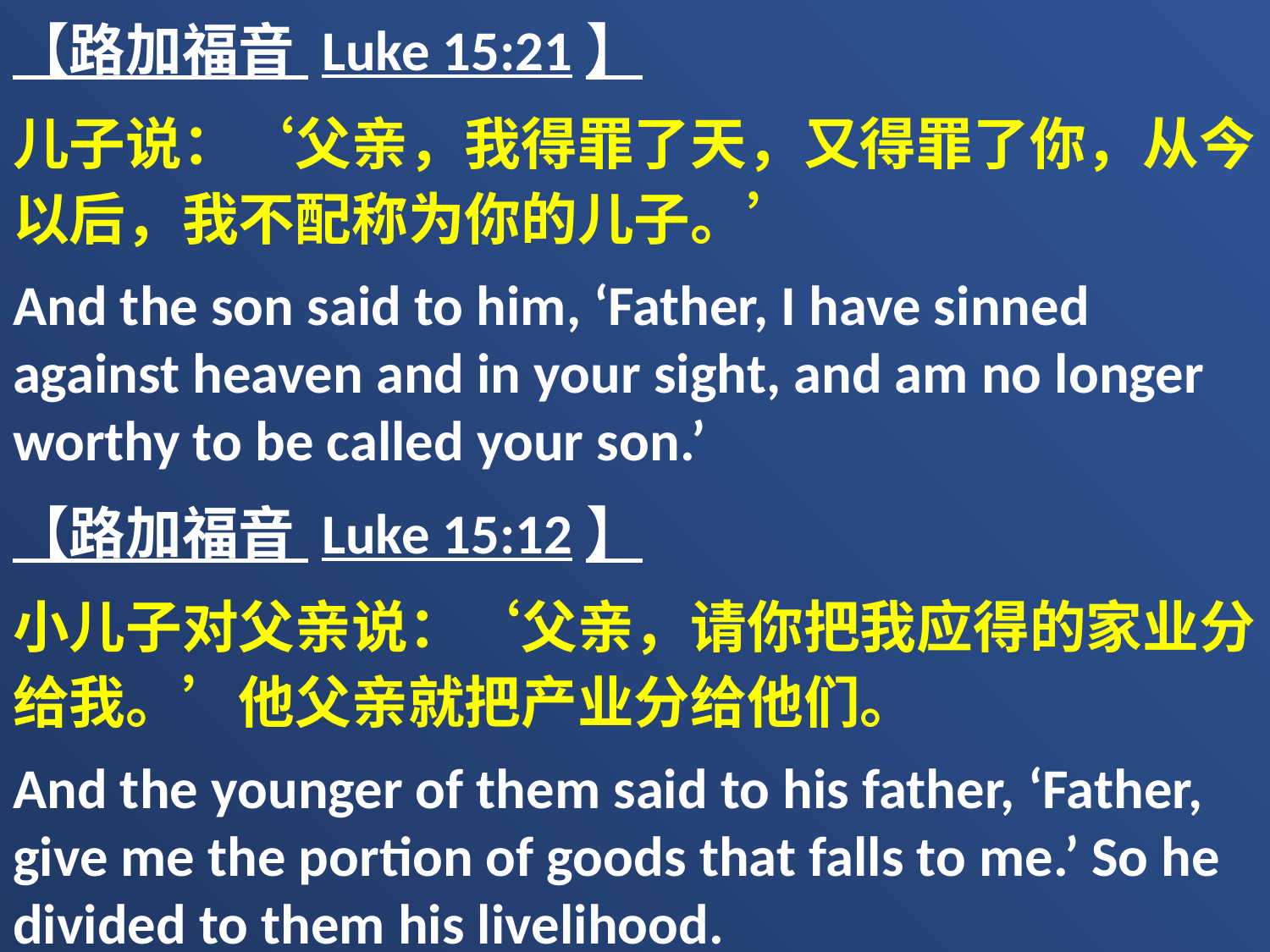

【路加福音 Luke 15:21】
儿子说：‘父亲，我得罪了天，又得罪了你，从今以后，我不配称为你的儿子。’
And the son said to him, ‘Father, I have sinned against heaven and in your sight, and am no longer worthy to be called your son.’
【路加福音 Luke 15:12】
小儿子对父亲说：‘父亲，请你把我应得的家业分给我。’他父亲就把产业分给他们。
And the younger of them said to his father, ‘Father, give me the portion of goods that falls to me.’ So he divided to them his livelihood.